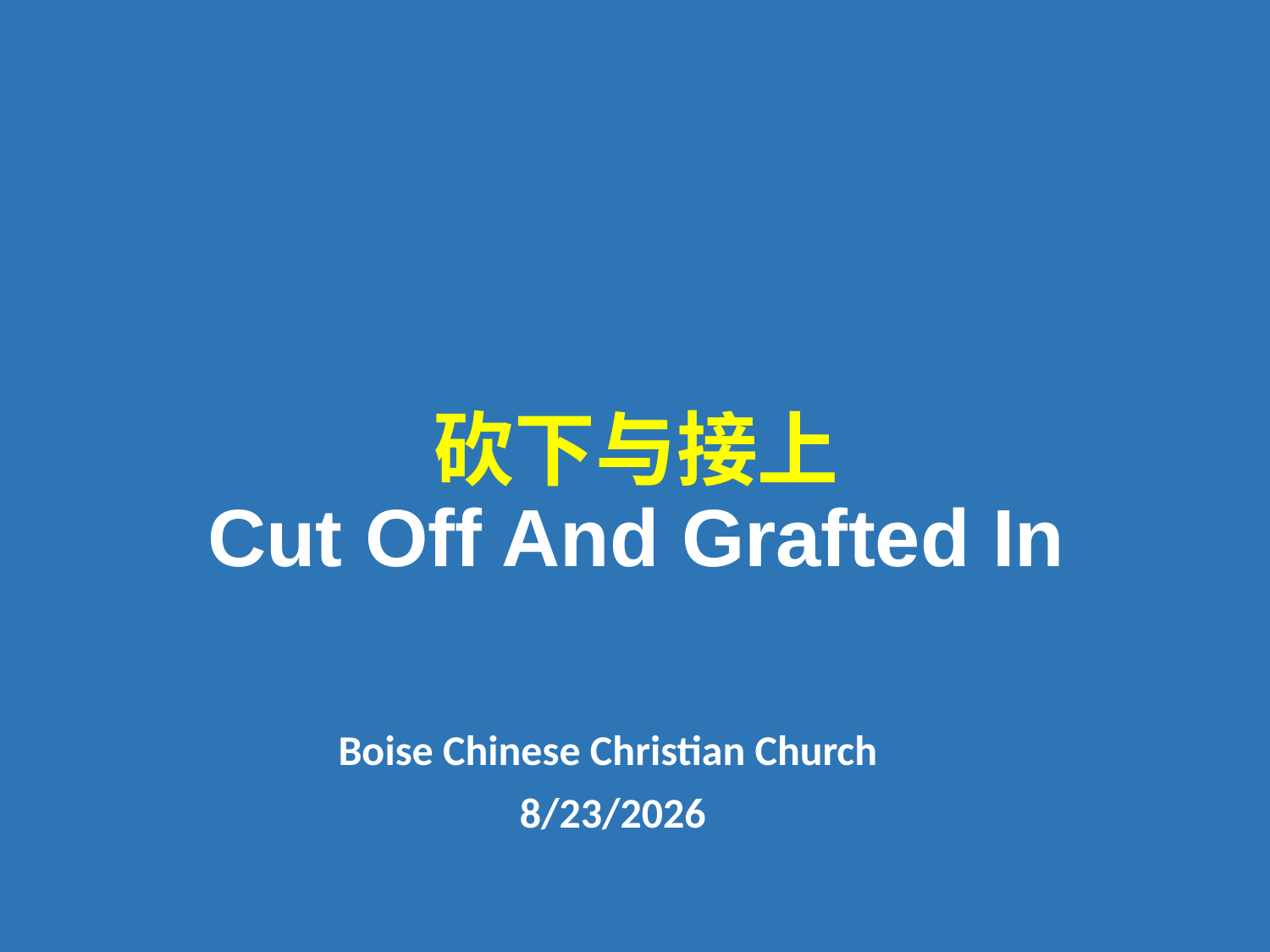

# 砍下与接上 Cut Off And Grafted In
Boise Chinese Christian Church
8/23/2026